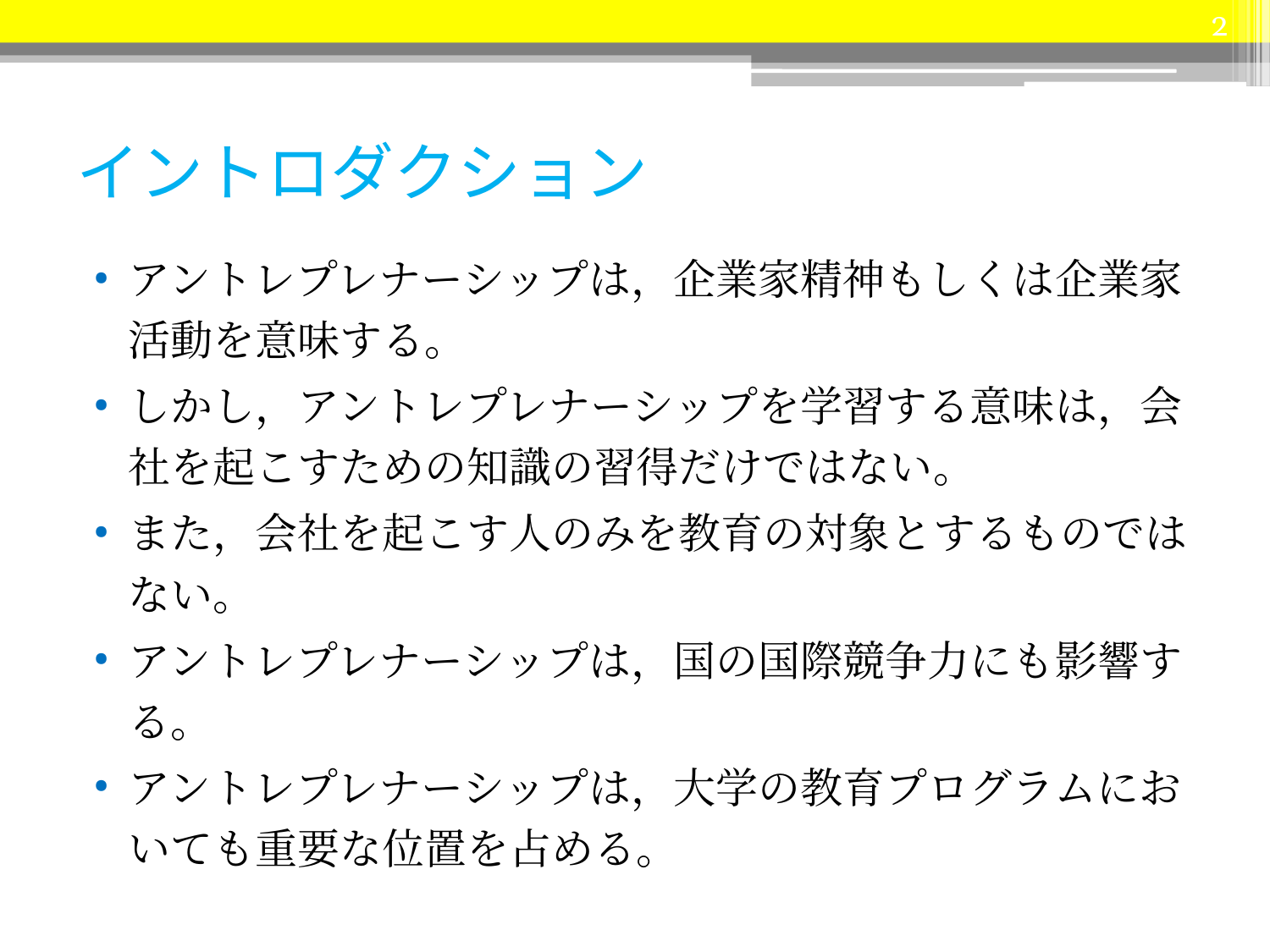

2
# イントロダクション
アントレプレナーシップは，企業家精神もしくは企業家活動を意味する。
しかし，アントレプレナーシップを学習する意味は，会社を起こすための知識の習得だけではない。
また，会社を起こす人のみを教育の対象とするものではない。
アントレプレナーシップは，国の国際競争力にも影響する。
アントレプレナーシップは，大学の教育プログラムにおいても重要な位置を占める。